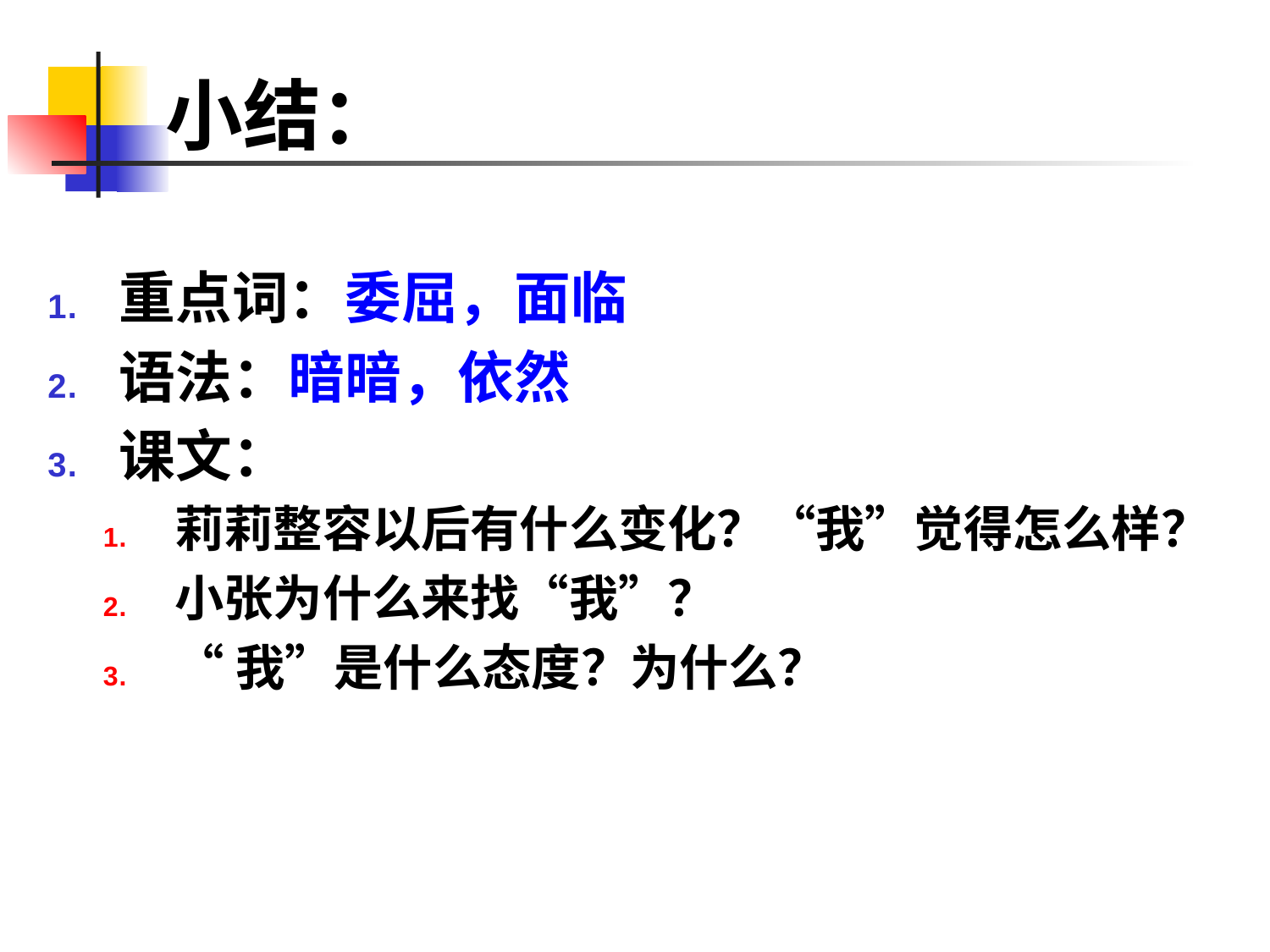

# 小结：
重点词：委屈，面临
语法：暗暗，依然
课文：
莉莉整容以后有什么变化？“我”觉得怎么样？
小张为什么来找“我”？
“我”是什么态度？为什么？